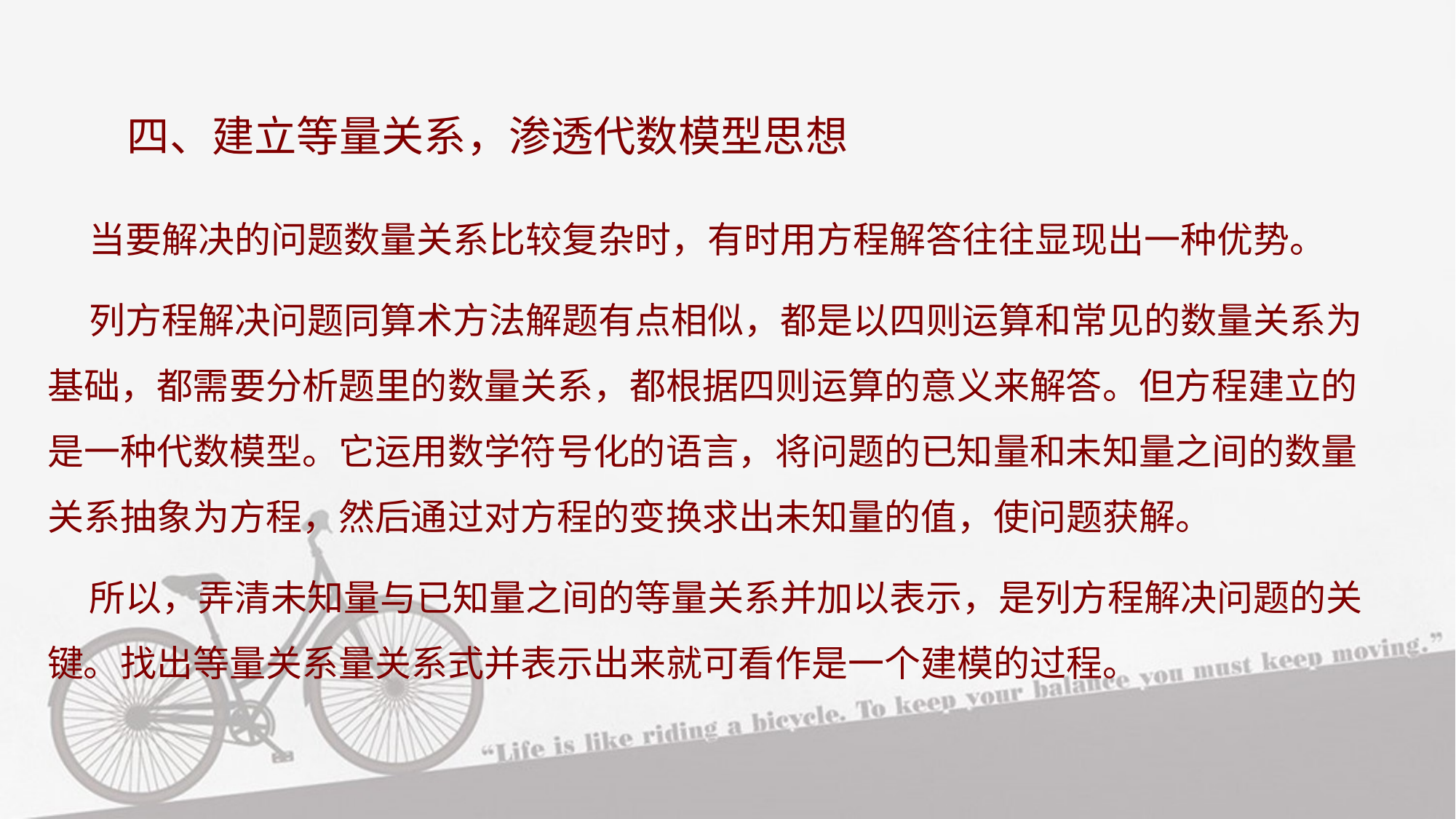

# 四、建立等量关系，渗透代数模型思想
    当要解决的问题数量关系比较复杂时，有时用方程解答往往显现出一种优势。
    列方程解决问题同算术方法解题有点相似，都是以四则运算和常见的数量关系为基础，都需要分析题里的数量关系，都根据四则运算的意义来解答。但方程建立的是一种代数模型。它运用数学符号化的语言，将问题的已知量和未知量之间的数量关系抽象为方程，然后通过对方程的变换求出未知量的值，使问题获解。
    所以，弄清未知量与已知量之间的等量关系并加以表示，是列方程解决问题的关键。找出等量关系量关系式并表示出来就可看作是一个建模的过程。